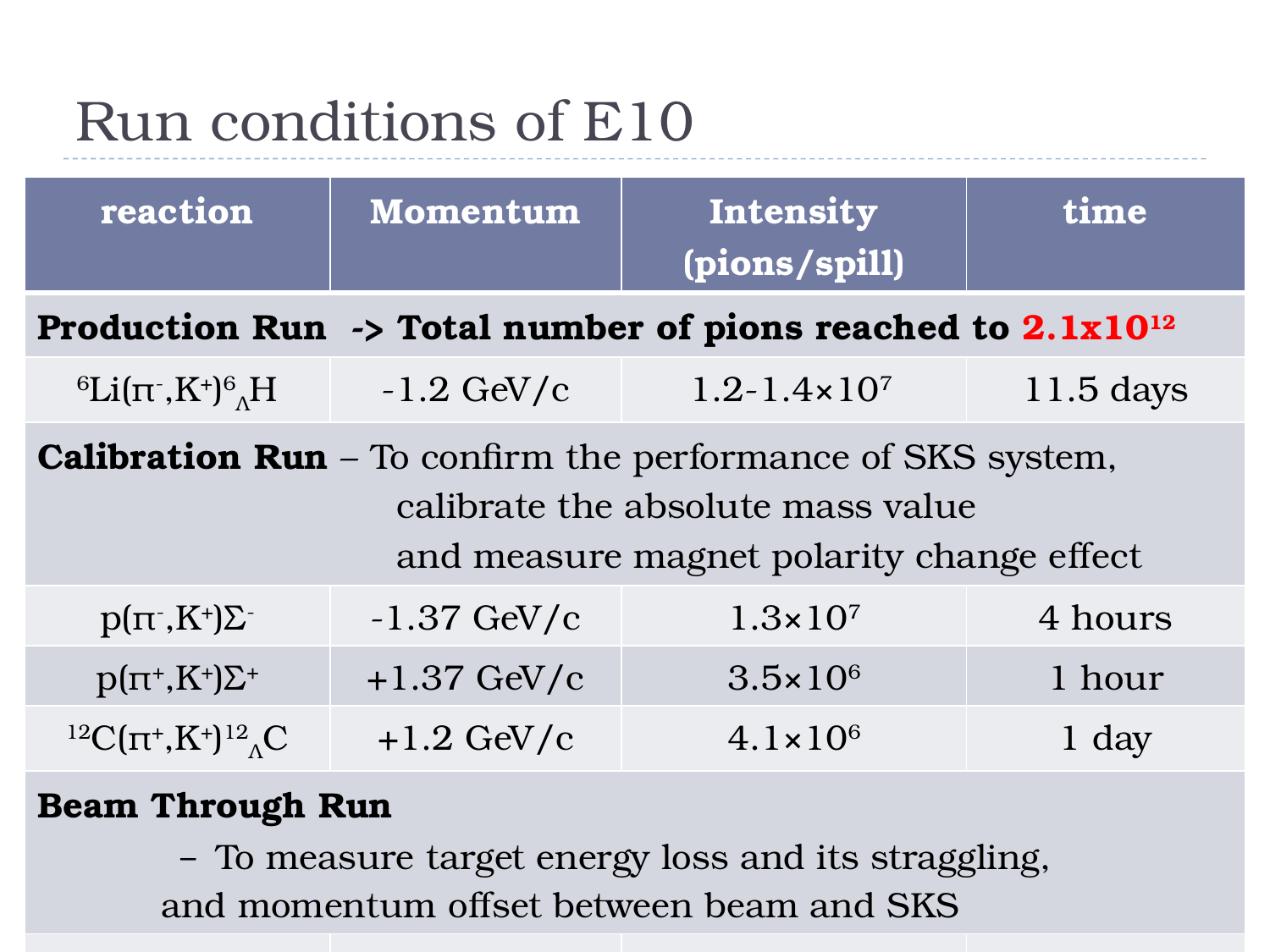

# Run conditions of E10
| reaction | Momentum | Intensity (pions/spill) | time |
| --- | --- | --- | --- |
| Production Run -> Total number of pions reached to 2.1x1012 |  |  |  |
| 6Li(π-,K+)6ΛH | -1.2 GeV/c | 1.2-1.4×107 | 11.5 days |
| Calibration Run – To confirm the performance of SKS system, calibrate the absolute mass value and measure magnet polarity change effect |  |  |  |
| p(π-,K+)Σ- | -1.37 GeV/c | 1.3×107 | 4 hours |
| p(π+,K+)Σ+ | +1.37 GeV/c | 3.5×106 | 1 hour |
| 12C(π+,K+)12ΛC | +1.2 GeV/c | 4.1×106 | 1 day |
| Beam Through Run 　　　　– To measure target energy loss and its straggling, and momentum offset between beam and SKS |  |  |  |
|  | +1.2,+1.0,+0.9, +0.8GeV/c |  | 2 hours |
Production run
-1.2GeV/c 6Li(π-,K+)6ΛH run     -11.5days(10,12Mpions/spill)
Integrated  pion  beam reached to 1.65x1012 pions
Calibration run
-1.37GeV/c p(π-,K+)Σ- run        - 4hours(10Mpions/spill)
+1.37GeV/c p(π+,K+)Σ+ run      - 1hour (3.5Mpions/spill)
+1.2GeV/c 12C(π+,K+)12ΛC run  - 1day   (3.5Mpions/spill)
Beam through run
+1.2,+1.0,+0.9,+0.8GeV/c (w/ and w/o target)
22
第１１回ハドロン・スクエア
2014.3.12